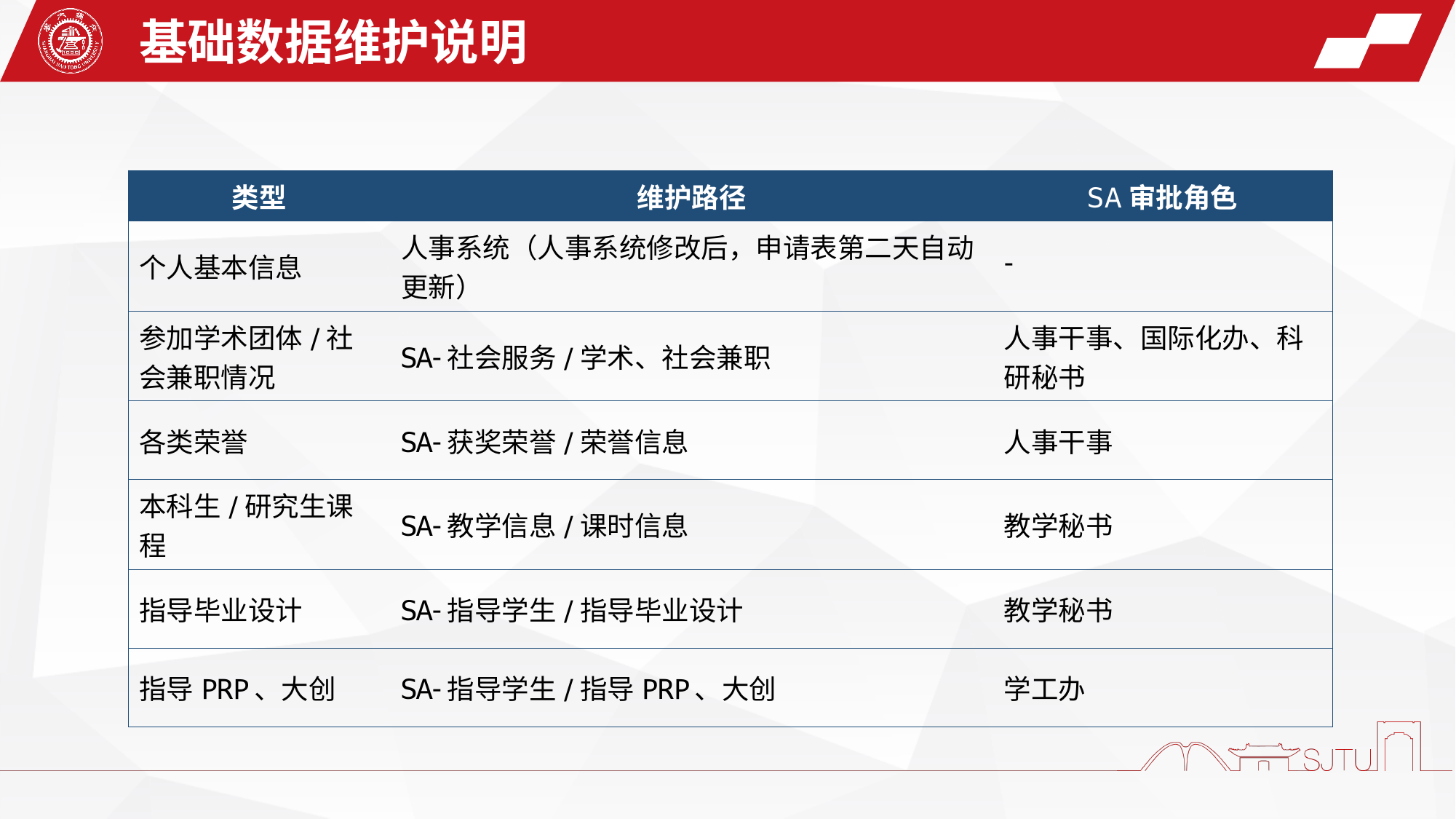

基础数据维护说明
| 类型 | 维护路径 | SA审批角色 |
| --- | --- | --- |
| 个人基本信息 | 人事系统（人事系统修改后，申请表第二天自动更新） | - |
| 参加学术团体/社会兼职情况 | SA-社会服务/学术、社会兼职 | 人事干事、国际化办、科研秘书 |
| 各类荣誉 | SA-获奖荣誉/荣誉信息 | 人事干事 |
| 本科生/研究生课程 | SA-教学信息/课时信息 | 教学秘书 |
| 指导毕业设计 | SA-指导学生/指导毕业设计 | 教学秘书 |
| 指导PRP、大创 | SA-指导学生/指导PRP、大创 | 学工办 |